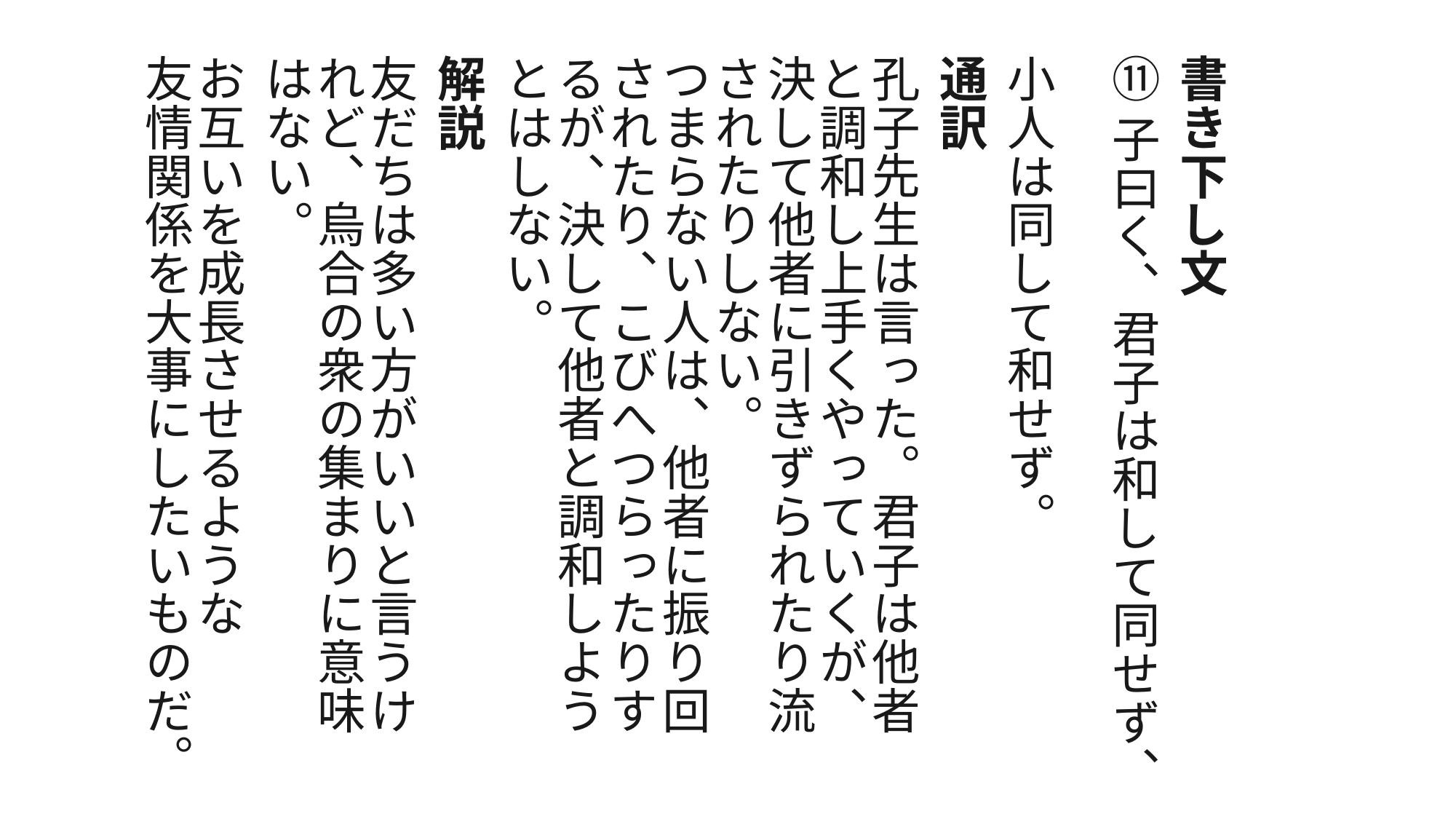

書き下し文
⑪子曰く、君子は和して同せず、
小人は同して和せず。
通訳
孔子先生は言った。君子は他者と調和し上手くやっていくが、決して他者に引きずられたり流されたりしない。
つまらない人は、他者に振り回されたり、こびへつらったりするが、決して他者と調和しようとはしない。
解説
友だちは多い方がいいと言うけれど、烏合の衆の集まりに意味はない。
お互いを成長させるような
友情関係を大事にしたいものだ。